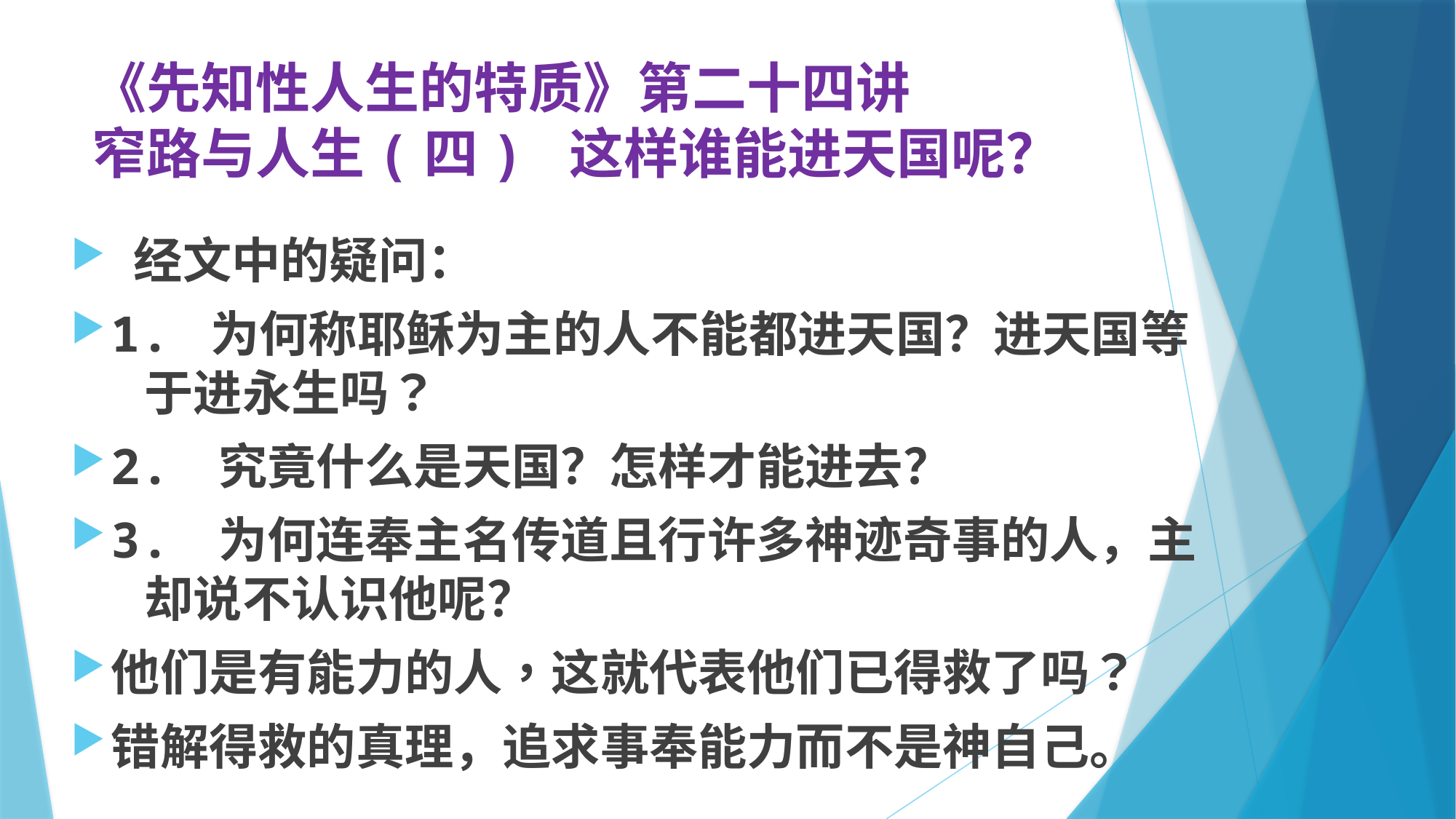

# 《先知性人生的特质》第二十四讲 窄路与人生(四) 这样谁能进天国呢？
 经文中的疑问：
1. 为何称耶稣为主的人不能都进天国？进天国等
   于进永生吗？
2.	究竟什么是天国？怎样才能进去？
3.	为何连奉主名传道且行许多神迹奇事的人，主
   却说不认识他呢？
他们是有能力的人，这就代表他们已得救了吗？
错解得救的真理，追求事奉能力而不是神自己。